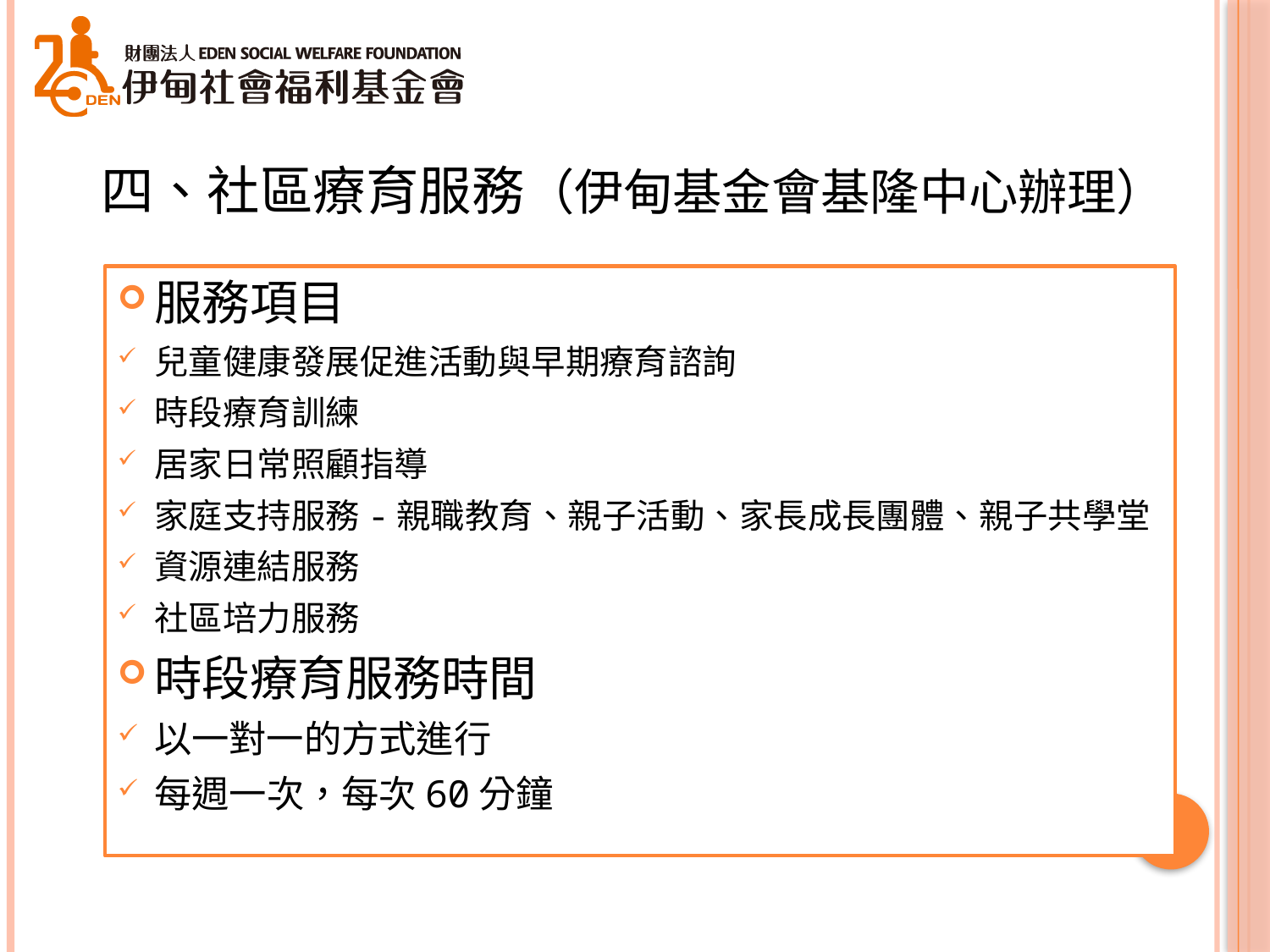

# 四、社區療育服務（伊甸基金會基隆中心辦理）
服務項目
兒童健康發展促進活動與早期療育諮詢
時段療育訓練
居家日常照顧指導
家庭支持服務-親職教育、親子活動、家長成長團體、親子共學堂
資源連結服務
社區培力服務
時段療育服務時間
以一對一的方式進行
每週一次，每次60分鐘

9